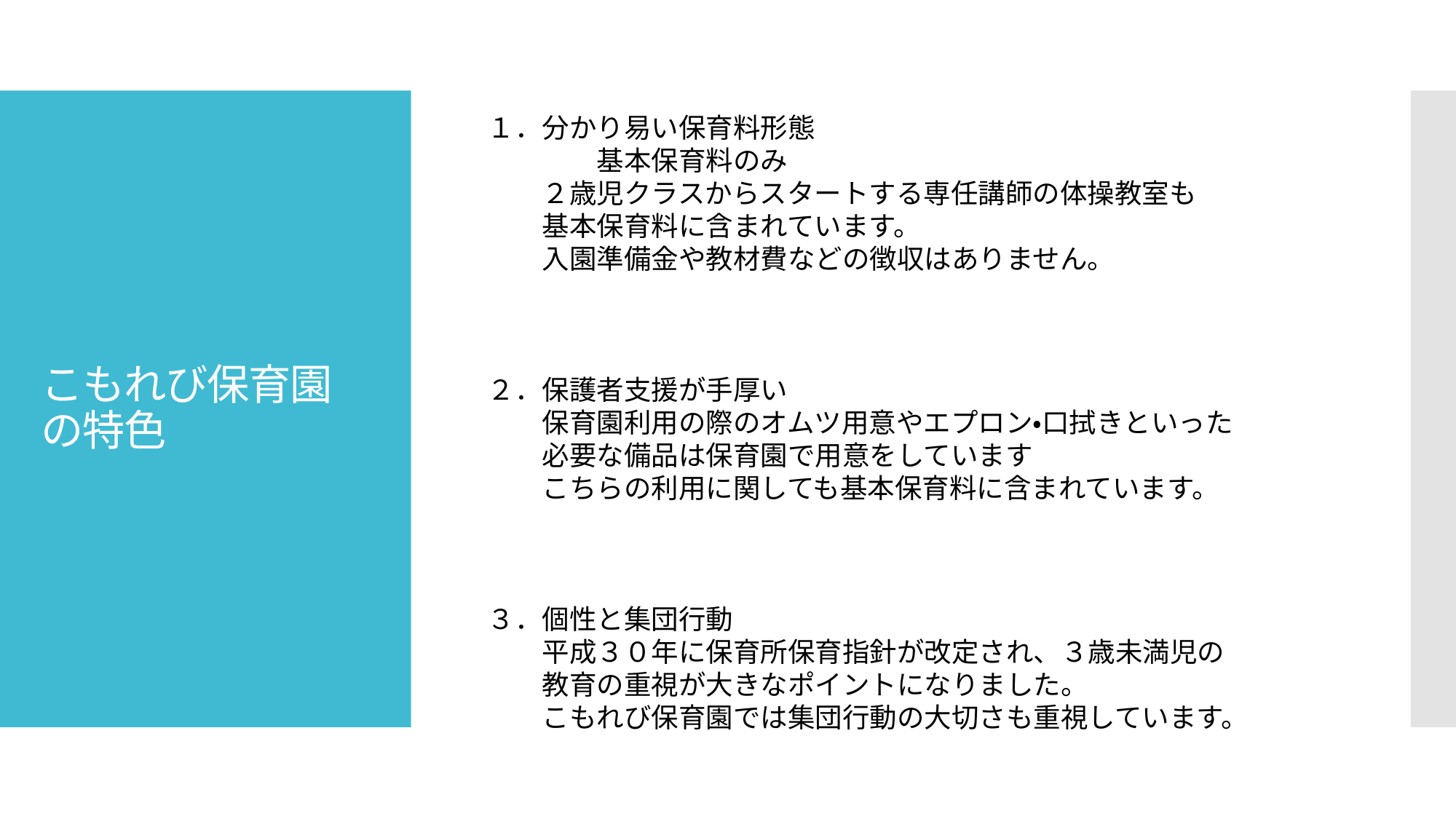

１．分かり易い保育料形態
	基本保育料のみ
　　２歳児クラスからスタートする専任講師の体操教室も
　　基本保育料に含まれています。
　　入園準備金や教材費などの徴収はありません。

２．保護者支援が手厚い
　　保育園利用の際のオムツ用意やエプロン・口拭きといった
　　必要な備品は保育園で用意をしています
　　こちらの利用に関しても基本保育料に含まれています。

３．個性と集団行動
　　平成３０年に保育所保育指針が改定され、３歳未満児の
　　教育の重視が大きなポイントになりました。
　　こもれび保育園では集団行動の大切さも重視しています。

# こもれび保育園の特色